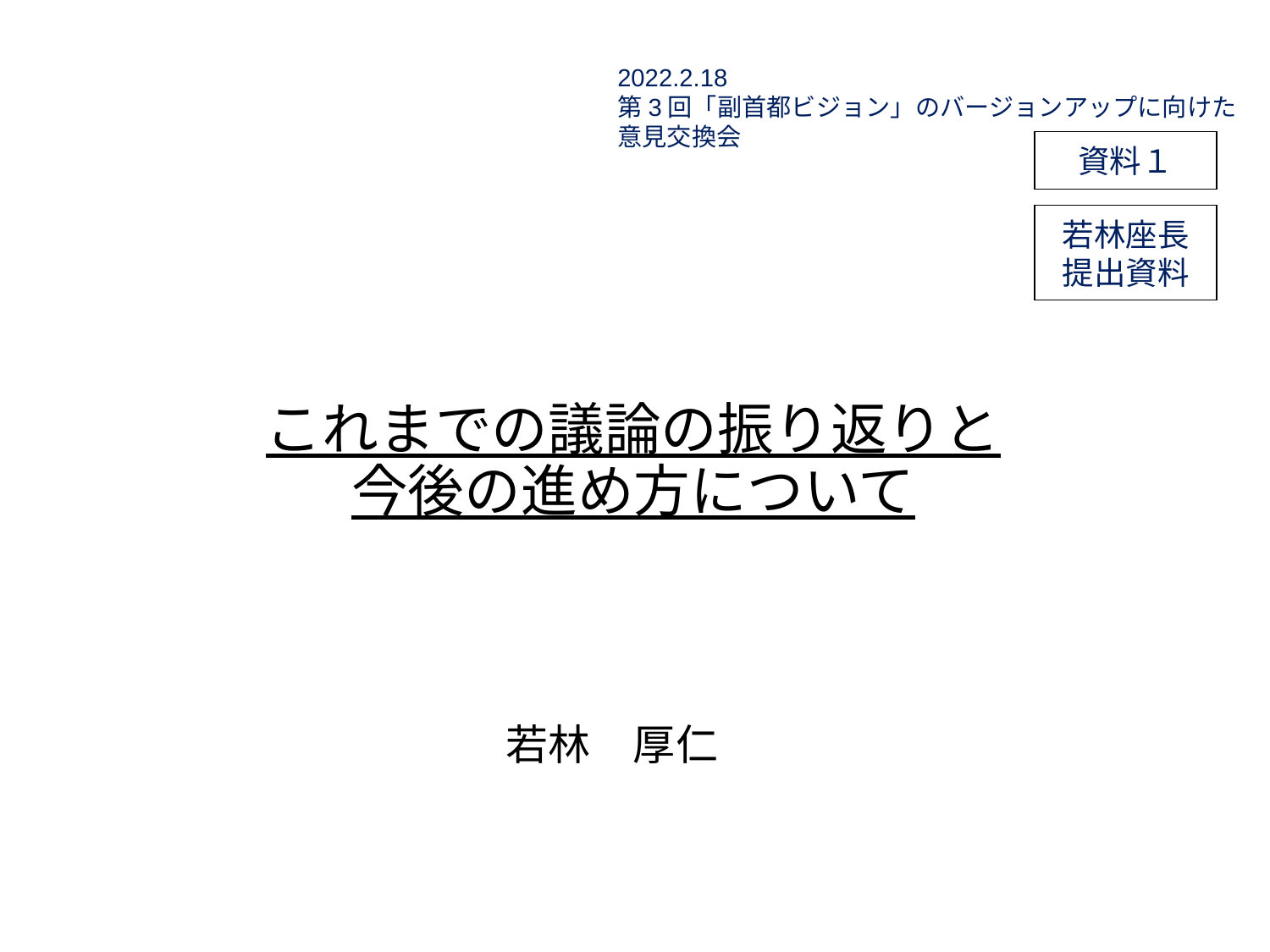

2022.2.18
第3回「副首都ビジョン」のバージョンアップに向けた意見交換会
資料１
若林座長
提出資料
# これまでの議論の振り返りと 今後の進め方について

若林　厚仁